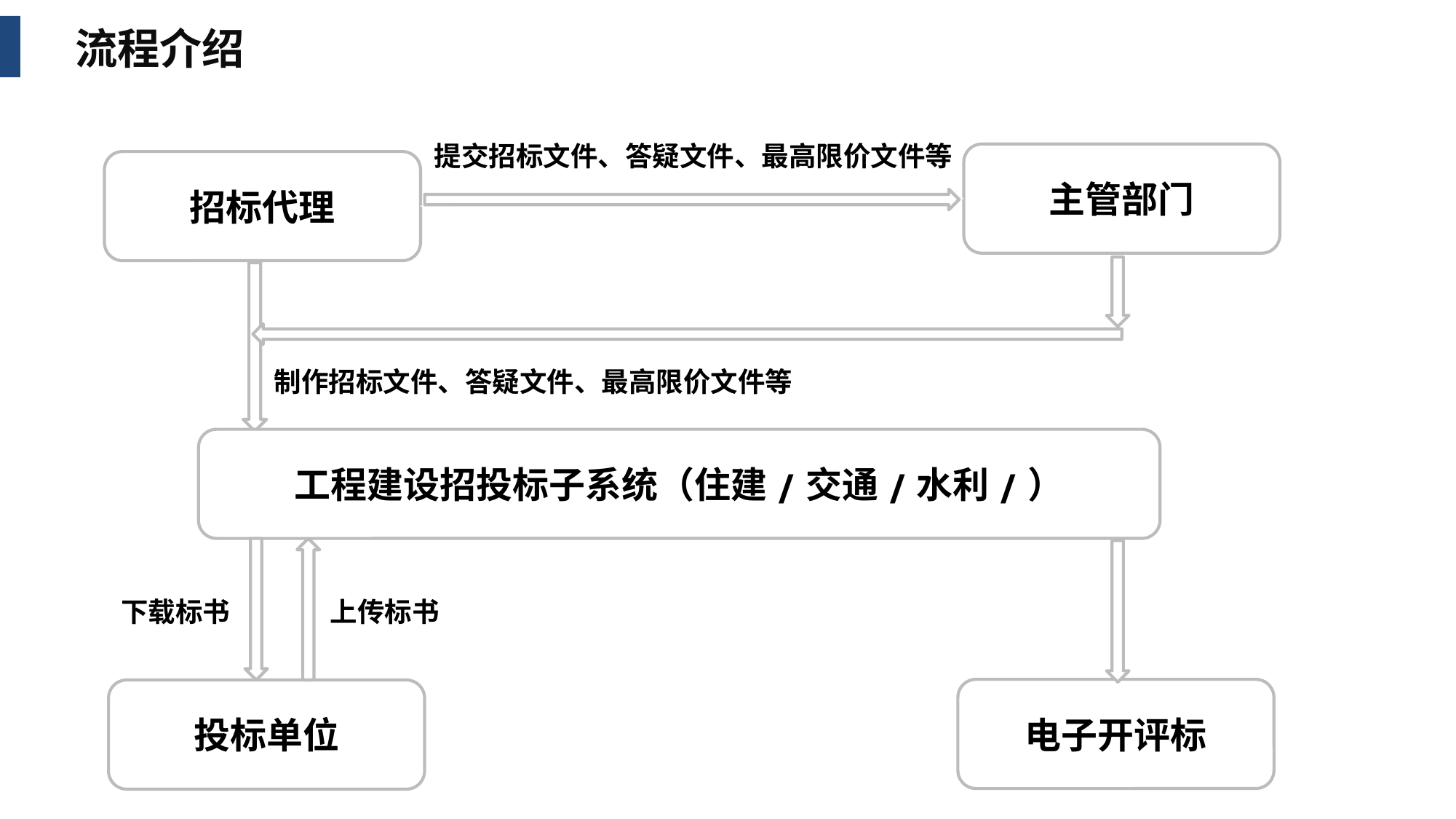

流程介绍
提交招标文件、答疑文件、最高限价文件等
主管部门
招标代理

制作招标文件、答疑文件、最高限价文件等
工程建设招投标子系统（住建/交通/水利/）

上传标书
下载标书
电子开评标
投标单位